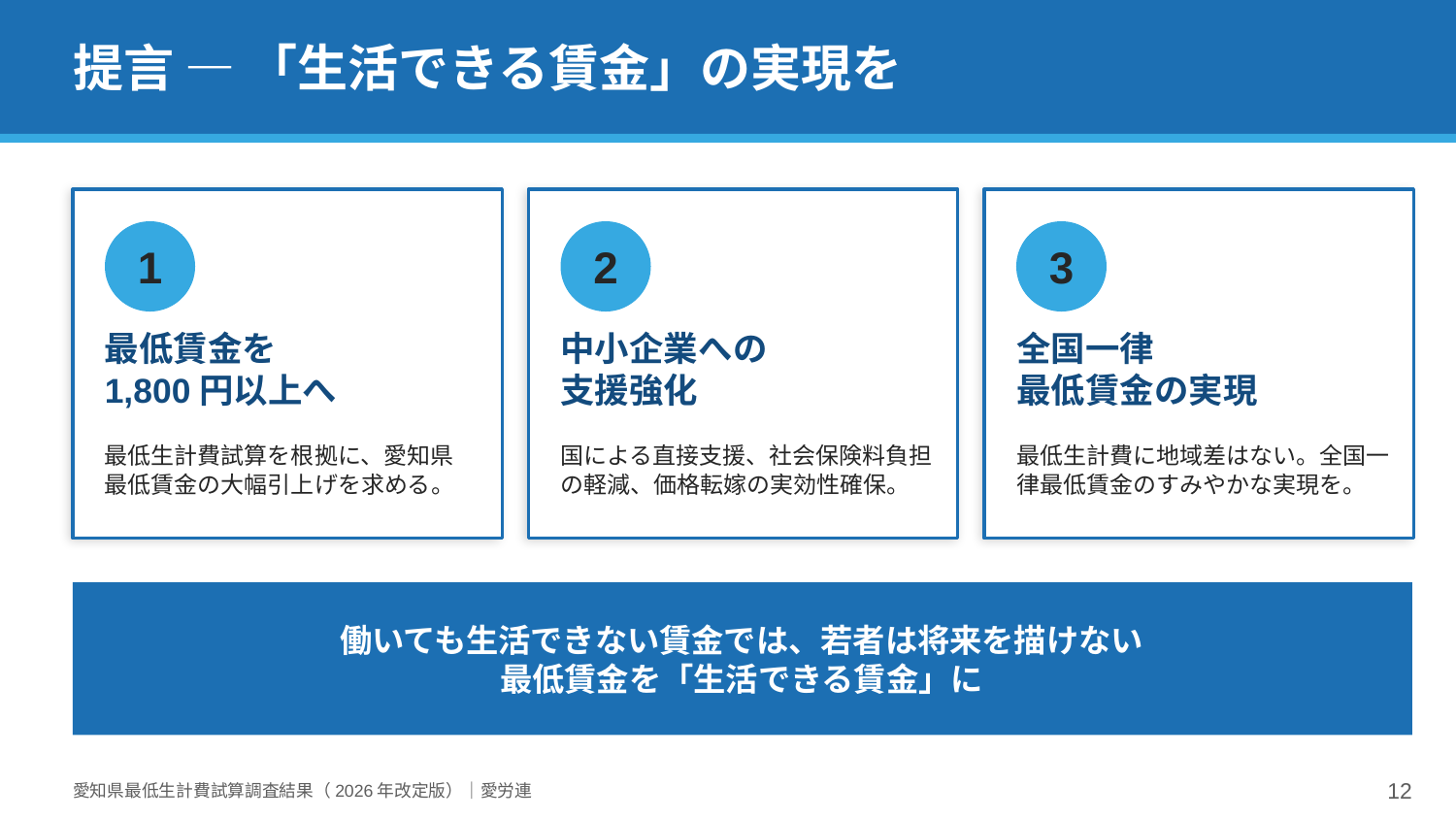

提言 — 「生活できる賃金」の実現を

1

2

3
最低賃金を
1,800円以上へ
中小企業への
支援強化
全国一律
最低賃金の実現
最低生計費試算を根拠に、愛知県最低賃金の大幅引上げを求める。
国による直接支援、社会保険料負担の軽減、価格転嫁の実効性確保。
最低生計費に地域差はない。全国一律最低賃金のすみやかな実現を。

働いても生活できない賃金では、若者は将来を描けない
最低賃金を「生活できる賃金」に
愛知県最低生計費試算調査結果（2026年改定版）｜愛労連
12